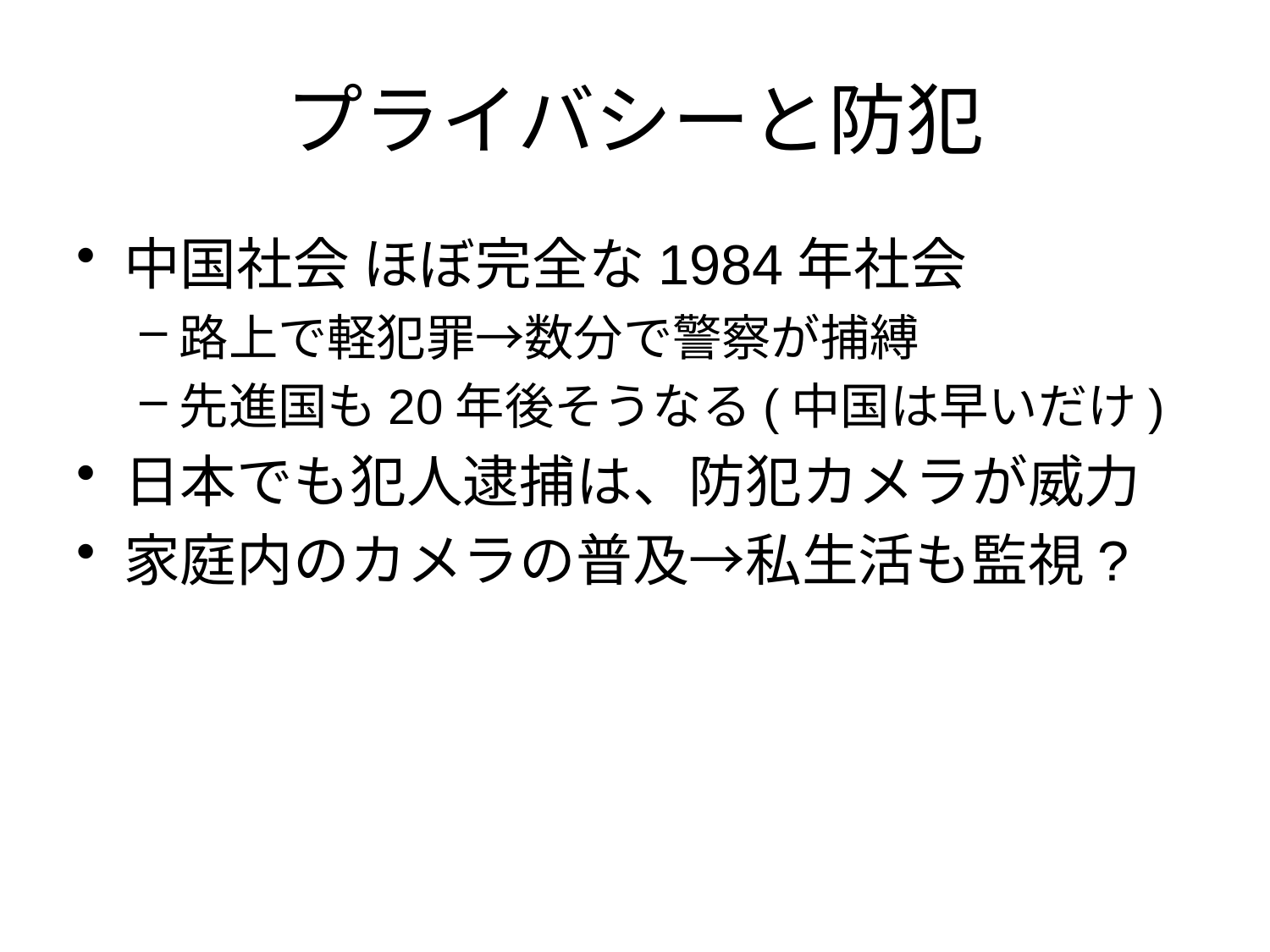

# プライバシーと防犯
中国社会 ほぼ完全な1984年社会
路上で軽犯罪→数分で警察が捕縛
先進国も20年後そうなる(中国は早いだけ)
日本でも犯人逮捕は、防犯カメラが威力
家庭内のカメラの普及→私生活も監視?